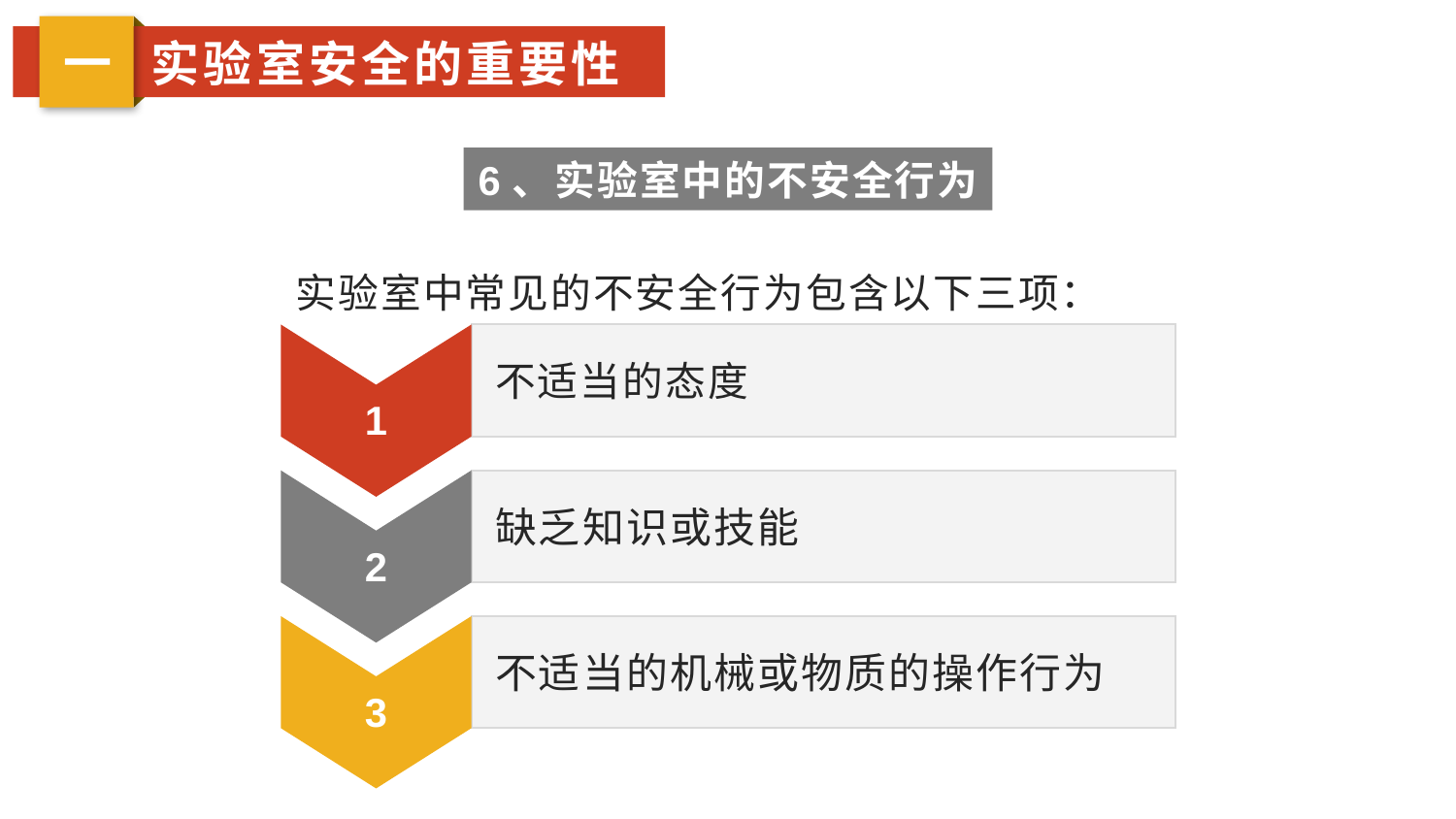

一

实验室安全的重要性

6、实验室中的不安全行为
实验室中常见的不安全行为包含以下三项：
1
不适当的态度
2
缺乏知识或技能
3
不适当的机械或物质的操作行为